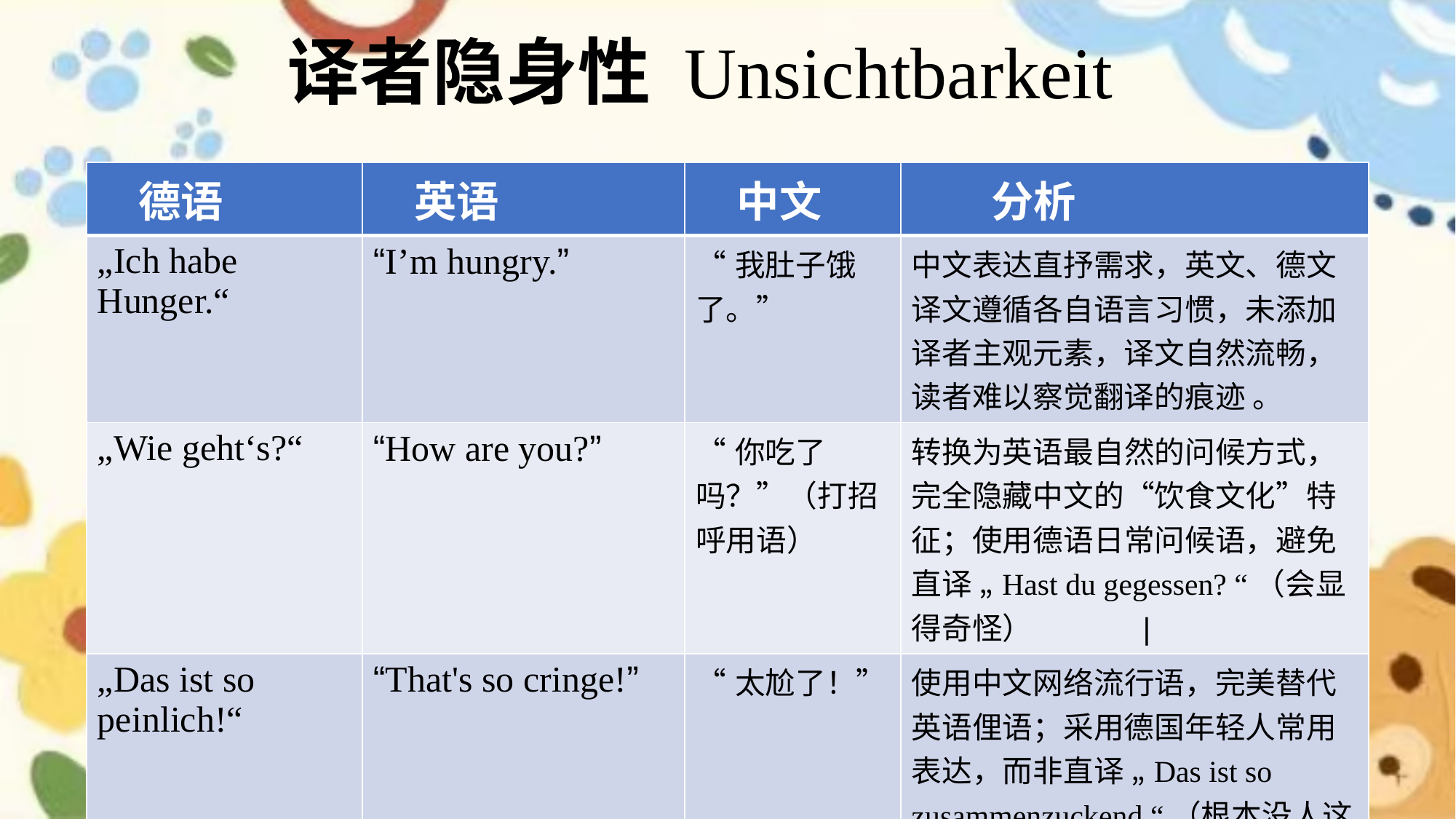

# 译者隐身性 Unsichtbarkeit
| 德语 | 英语 | 中文 | 分析 |
| --- | --- | --- | --- |
| „Ich habe Hunger.“ | “I’m hungry.” | “我肚子饿了。” | 中文表达直抒需求，英文、德文译文遵循各自语言习惯，未添加译者主观元素，译文自然流畅，读者难以察觉翻译的痕迹 。 |
| „Wie geht‘s?“ | “How are you?” | “你吃了吗？”（打招呼用语） | 转换为英语最自然的问候方式，完全隐藏中文的“饮食文化”特征；使用德语日常问候语，避免直译 „Hast du gegessen? “（会显得奇怪） | |
| „Das ist so peinlich!“ | “That's so cringe!” | “太尬了！” | 使用中文网络流行语，完美替代英语俚语；采用德国年轻人常用表达，而非直译 „Das ist so zusammenzuckend.“（根本没人这么说） |